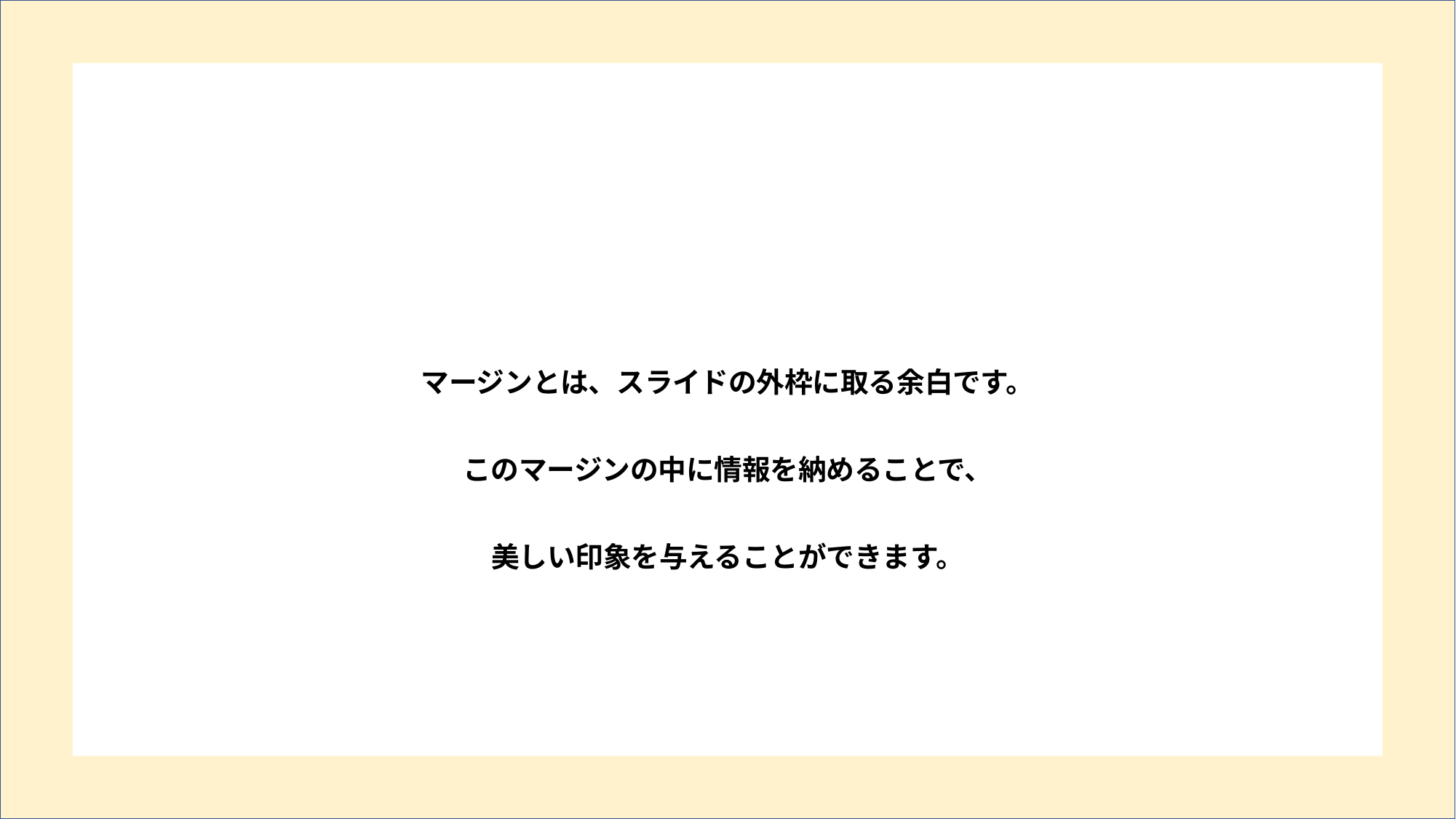

マージンとは、スライドの外枠に取る余白です。
このマージンの中に情報を納めることで、
美しい印象を与えることができます。